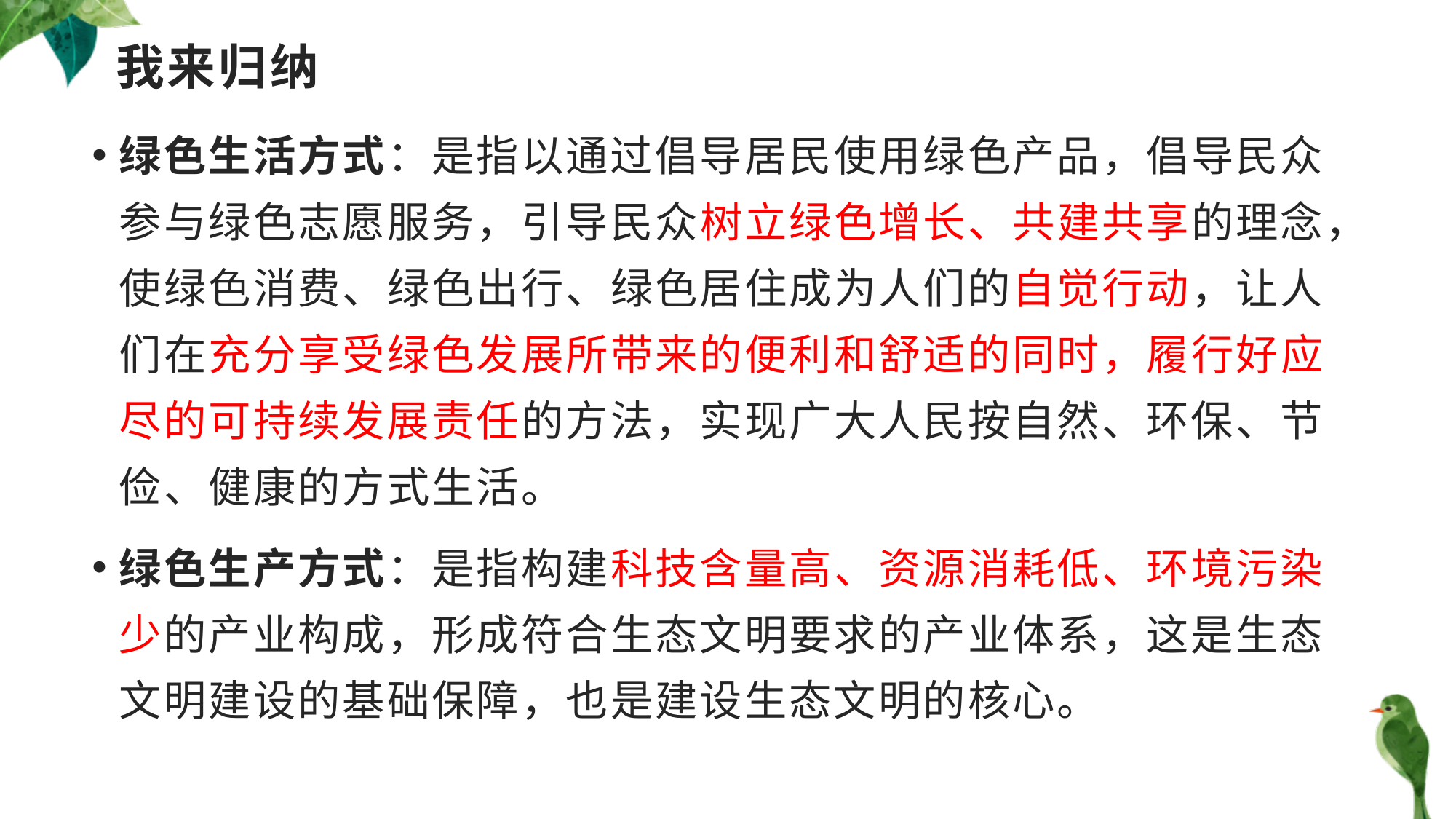

# 我来归纳
绿色生活方式：是指以通过倡导居民使用绿色产品，倡导民众参与绿色志愿服务，引导民众树立绿色增长、共建共享的理念，使绿色消费、绿色出行、绿色居住成为人们的自觉行动，让人们在充分享受绿色发展所带来的便利和舒适的同时，履行好应尽的可持续发展责任的方法，实现广大人民按自然、环保、节俭、健康的方式生活。
绿色生产方式：是指构建科技含量高、资源消耗低、环境污染少的产业构成，形成符合生态文明要求的产业体系，这是生态文明建设的基础保障，也是建设生态文明的核心。